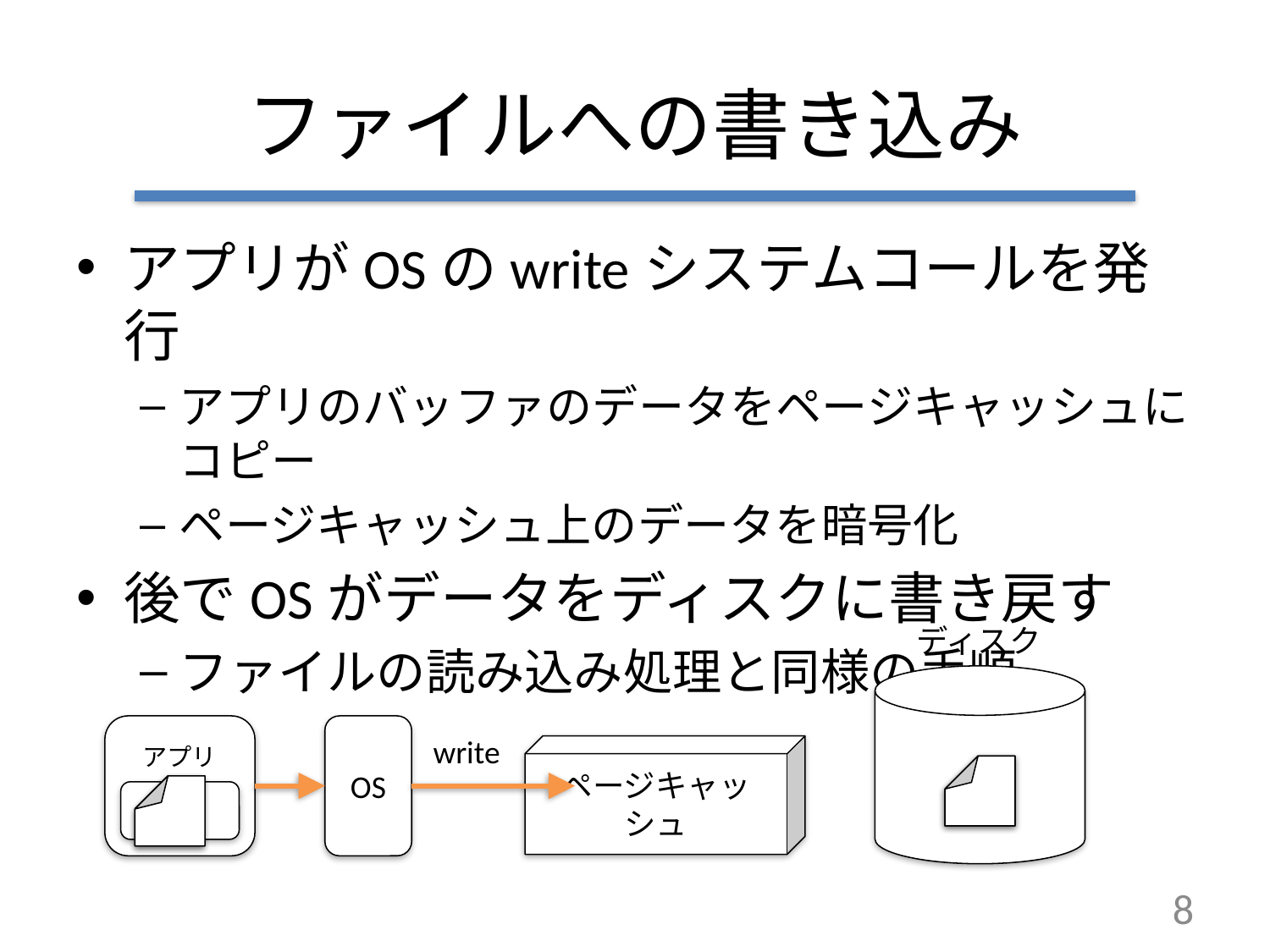

# ファイルへの書き込み
アプリがOSのwriteシステムコールを発行
アプリのバッファのデータをページキャッシュにコピー
ページキャッシュ上のデータを暗号化
後でOSがデータをディスクに書き戻す
ファイルの読み込み処理と同様の手順
ディスク

アプリ

バッファ
OS
ページキャッシュ
write

8